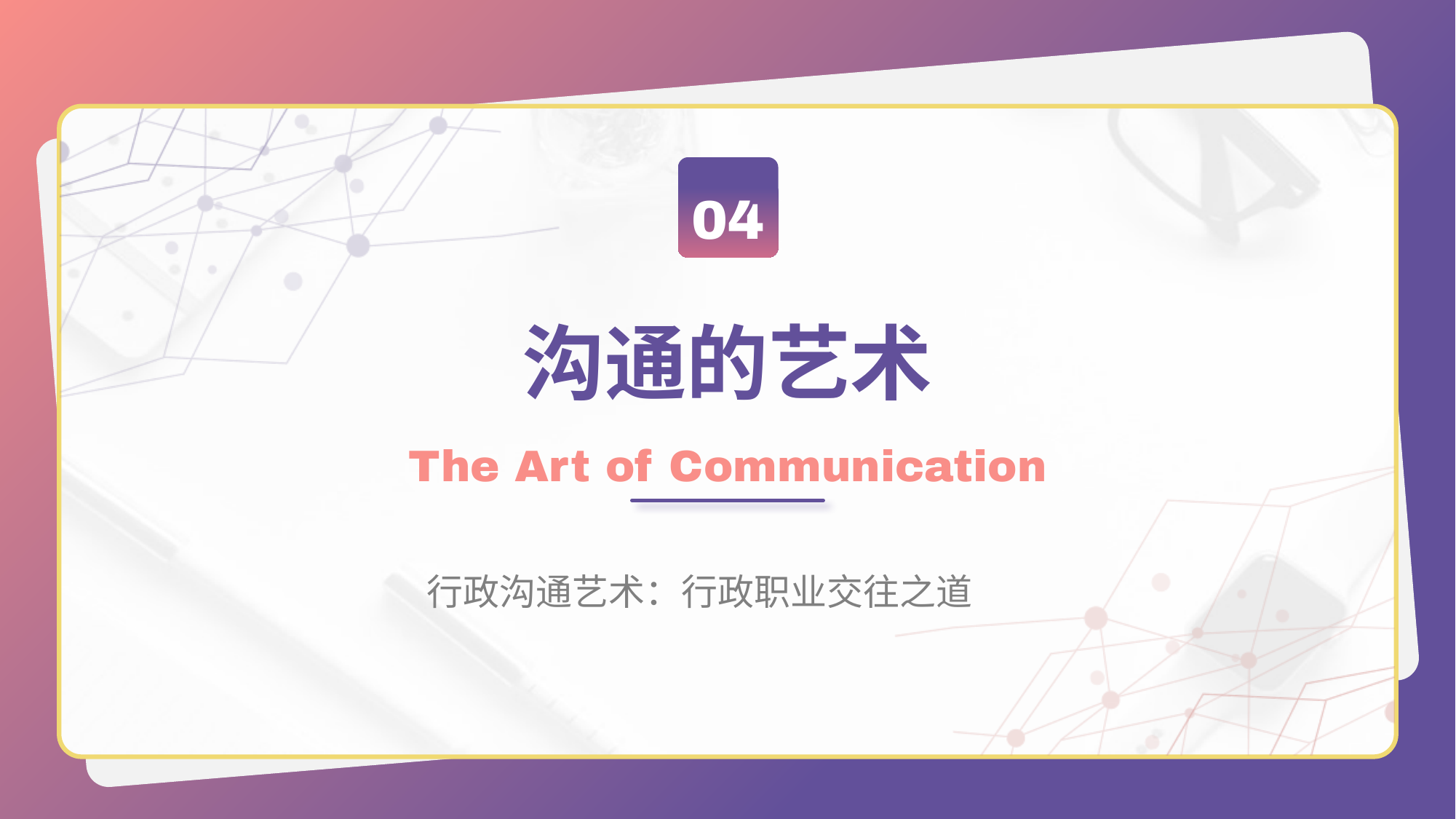

04
# 沟通的艺术
The Art of Communication
行政沟通艺术：行政职业交往之道